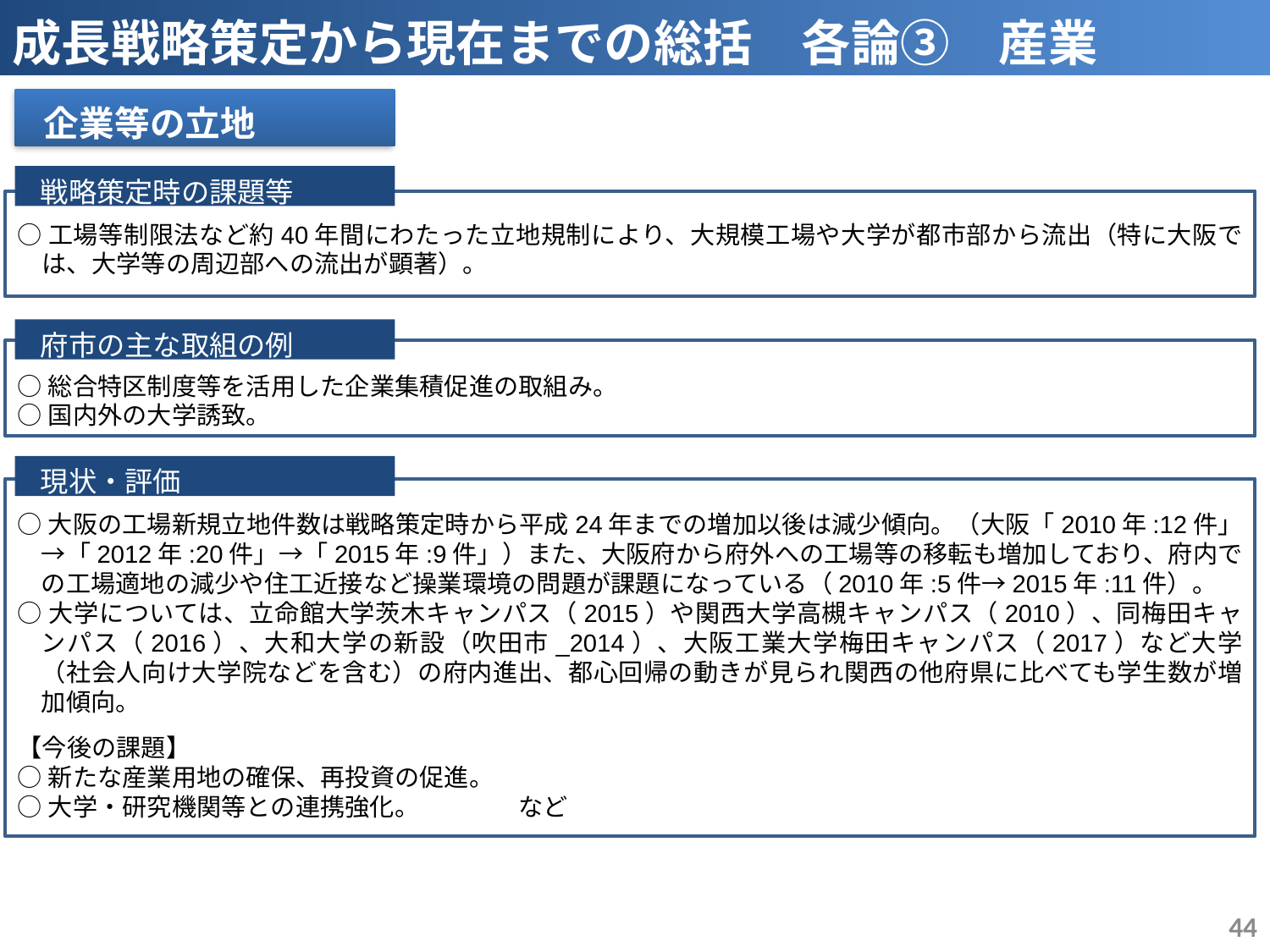

成長戦略策定から現在までの総括　各論③　産業
 企業等の立地
 戦略策定時の課題等
○工場等制限法など約40年間にわたった立地規制により、大規模工場や大学が都市部から流出（特に大阪では、大学等の周辺部への流出が顕著）。
 府市の主な取組の例
○総合特区制度等を活用した企業集積促進の取組み。
○国内外の大学誘致。
 現状・評価
○大阪の工場新規立地件数は戦略策定時から平成24年までの増加以後は減少傾向。（大阪「2010年:12件」→「2012年:20件」→「2015年:9件」）また、大阪府から府外への工場等の移転も増加しており、府内での工場適地の減少や住工近接など操業環境の問題が課題になっている（2010年:5件→2015年:11件）。
○大学については、立命館大学茨木キャンパス（2015）や関西大学高槻キャンパス（2010）、同梅田キャンパス（2016）、大和大学の新設（吹田市_2014）、大阪工業大学梅田キャンパス（2017）など大学（社会人向け大学院などを含む）の府内進出、都心回帰の動きが見られ関西の他府県に比べても学生数が増加傾向。
【今後の課題】
○新たな産業用地の確保、再投資の促進。
○大学・研究機関等との連携強化。　　　　など
44